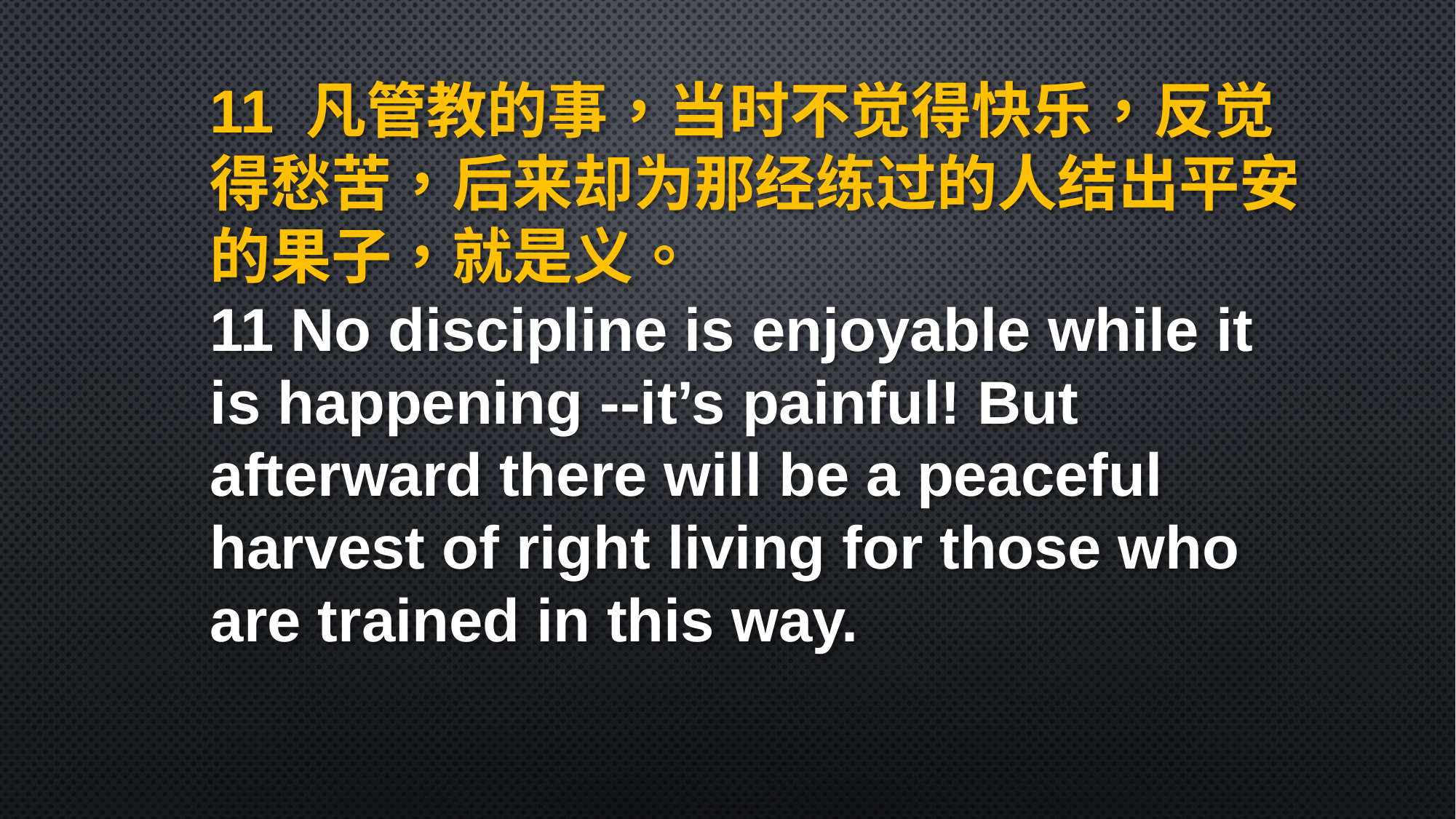

11 凡管教的事，当时不觉得快乐，反觉得愁苦，后来却为那经练过的人结出平安的果子，就是义。
11 No discipline is enjoyable while it is happening --it’s painful! But afterward there will be a peaceful harvest of right living for those who are trained in this way.